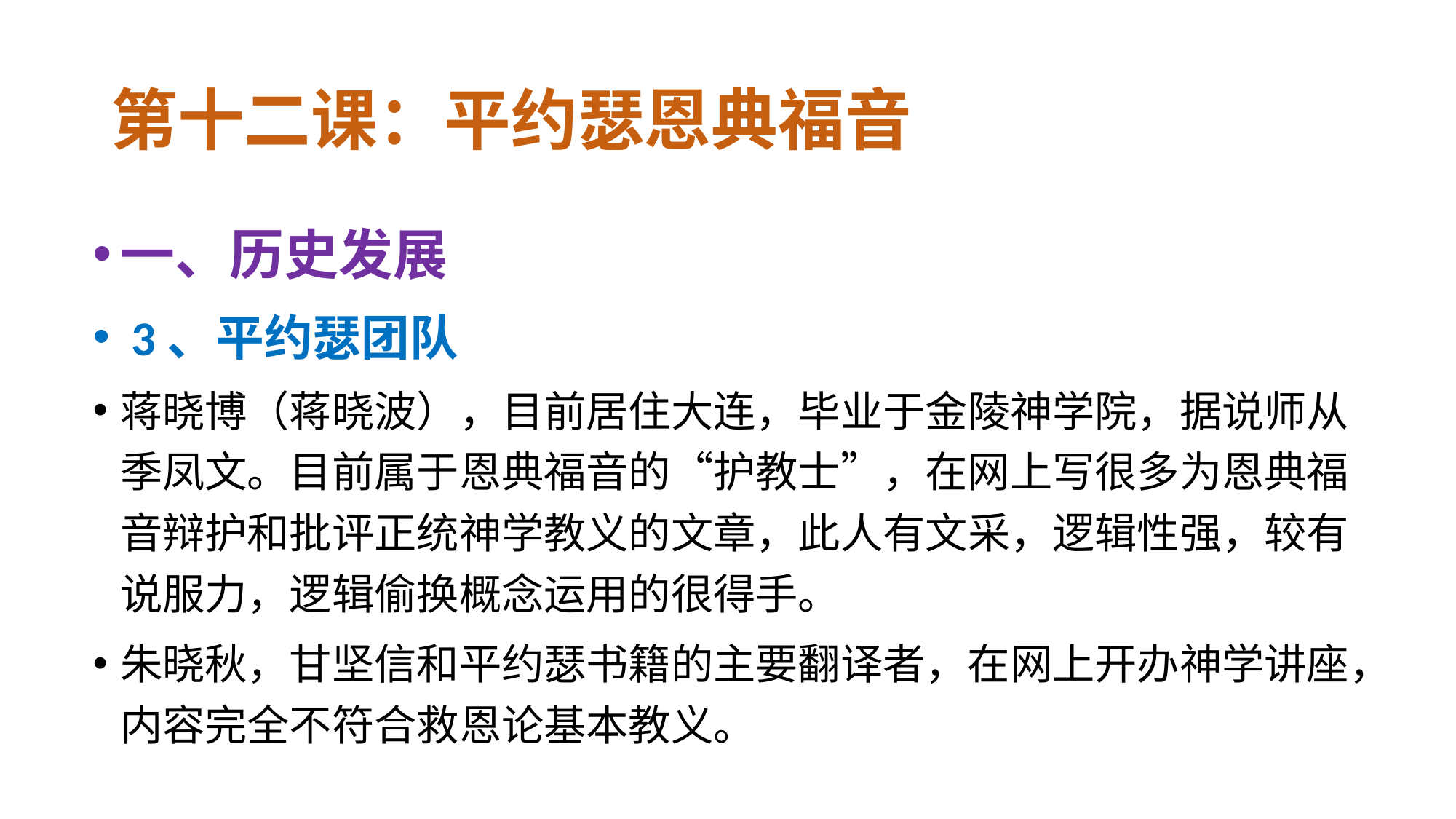

# 第十二课：平约瑟恩典福音
一、历史发展
 3、平约瑟团队
蒋晓博（蒋晓波），目前居住大连，毕业于金陵神学院，据说师从季凤文。目前属于恩典福音的“护教士”，在网上写很多为恩典福音辩护和批评正统神学教义的文章，此人有文采，逻辑性强，较有说服力，逻辑偷换概念运用的很得手。
朱晓秋，甘坚信和平约瑟书籍的主要翻译者，在网上开办神学讲座，内容完全不符合救恩论基本教义。